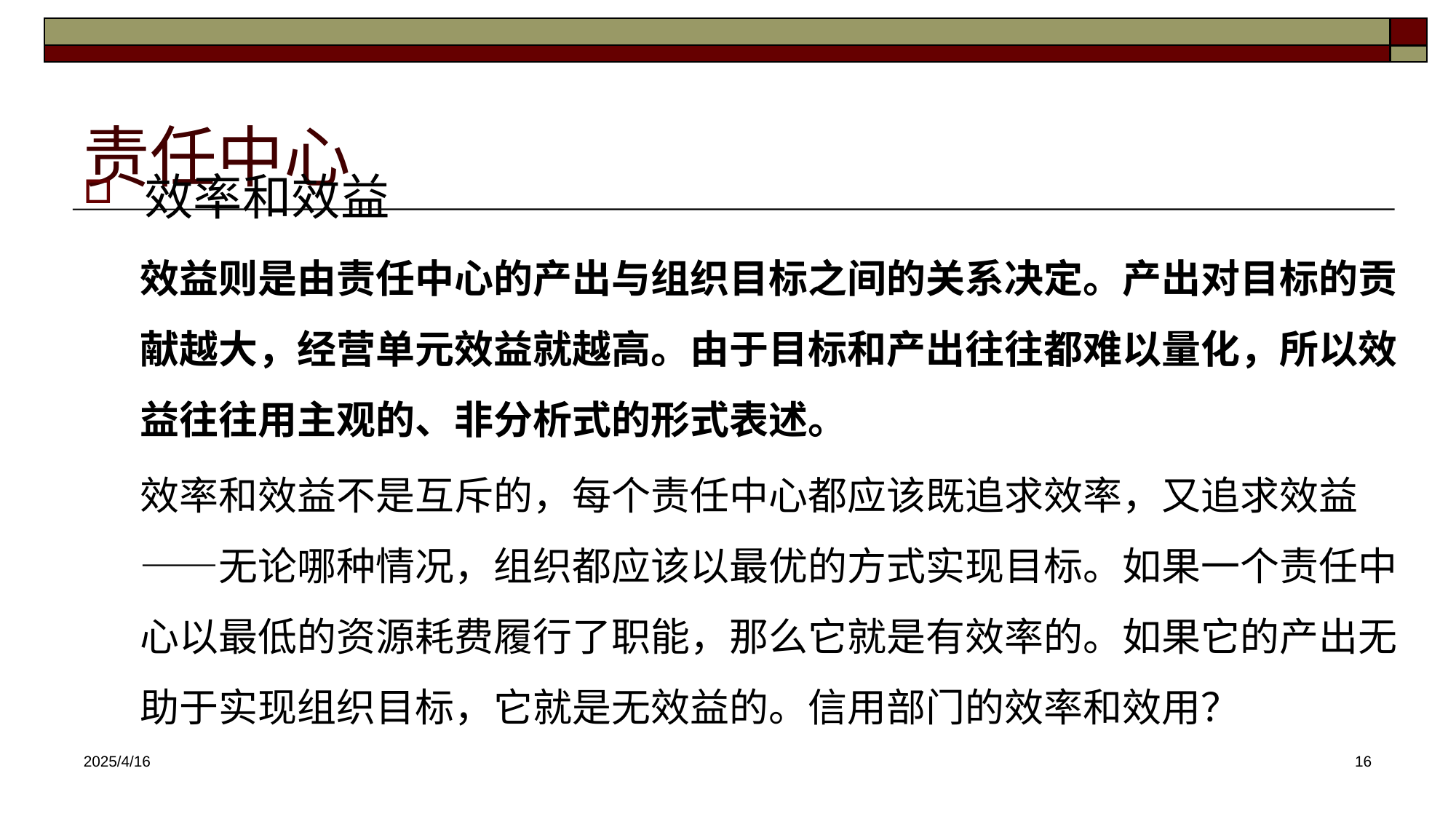

# 责任中心
效率和效益
效益则是由责任中心的产出与组织目标之间的关系决定。产出对目标的贡献越大，经营单元效益就越高。由于目标和产出往往都难以量化，所以效益往往用主观的、非分析式的形式表述。
效率和效益不是互斥的，每个责任中心都应该既追求效率，又追求效益——无论哪种情况，组织都应该以最优的方式实现目标。如果一个责任中心以最低的资源耗费履行了职能，那么它就是有效率的。如果它的产出无助于实现组织目标，它就是无效益的。信用部门的效率和效用？
2025/4/16
16